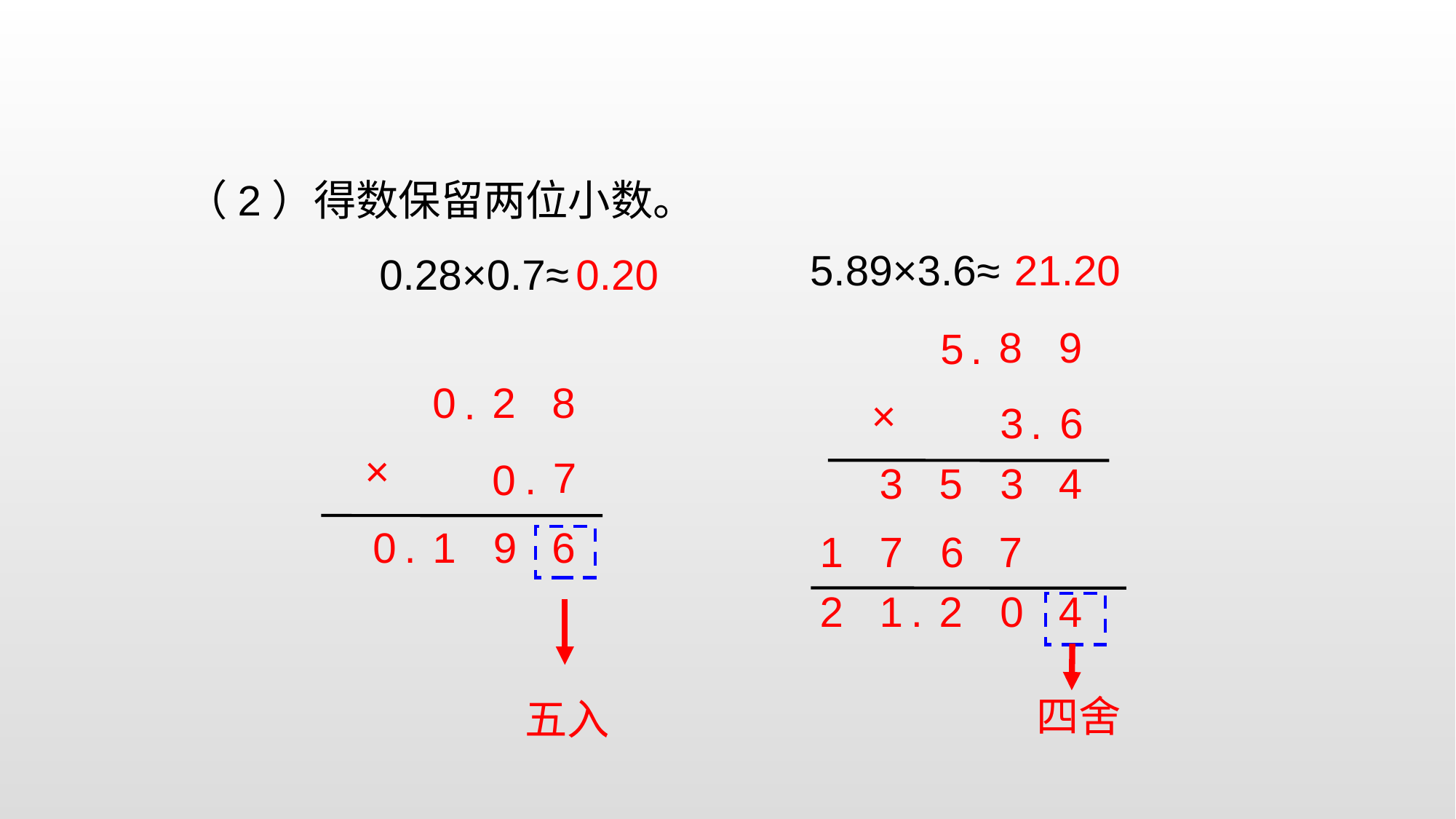

（2）得数保留两位小数。
5.89×3.6≈
21.20
0.28×0.7≈
0.20
8
9
5
.
×
3
6
.
0
2
8
.
×
7
.
0
3
5
3
4
0
.
1
9
6
1
7
6
7

2
1
.
2
0
4

四舍
五入